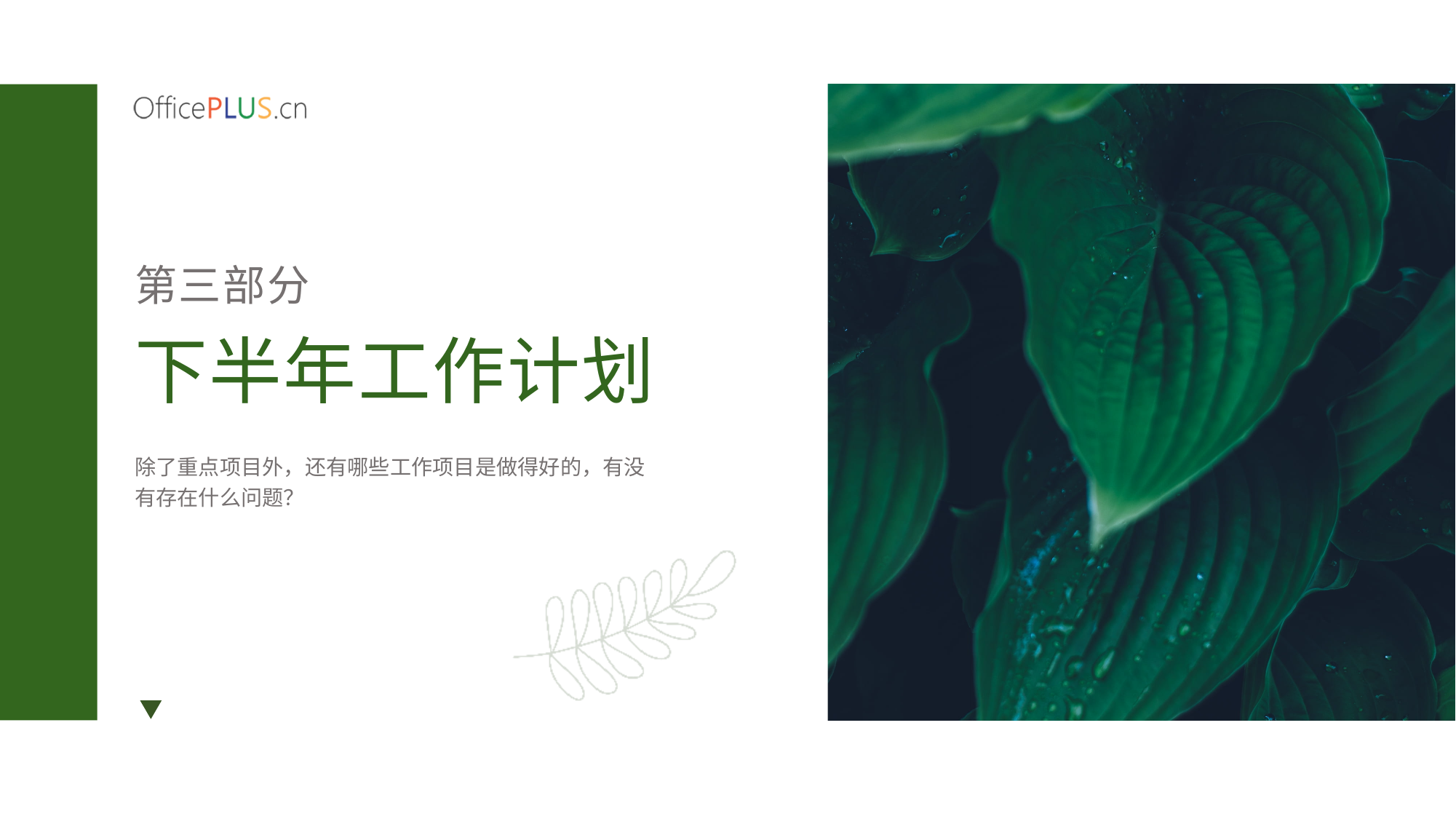

第三部分
下半年工作计划
除了重点项目外，还有哪些工作项目是做得好的，有没有存在什么问题？